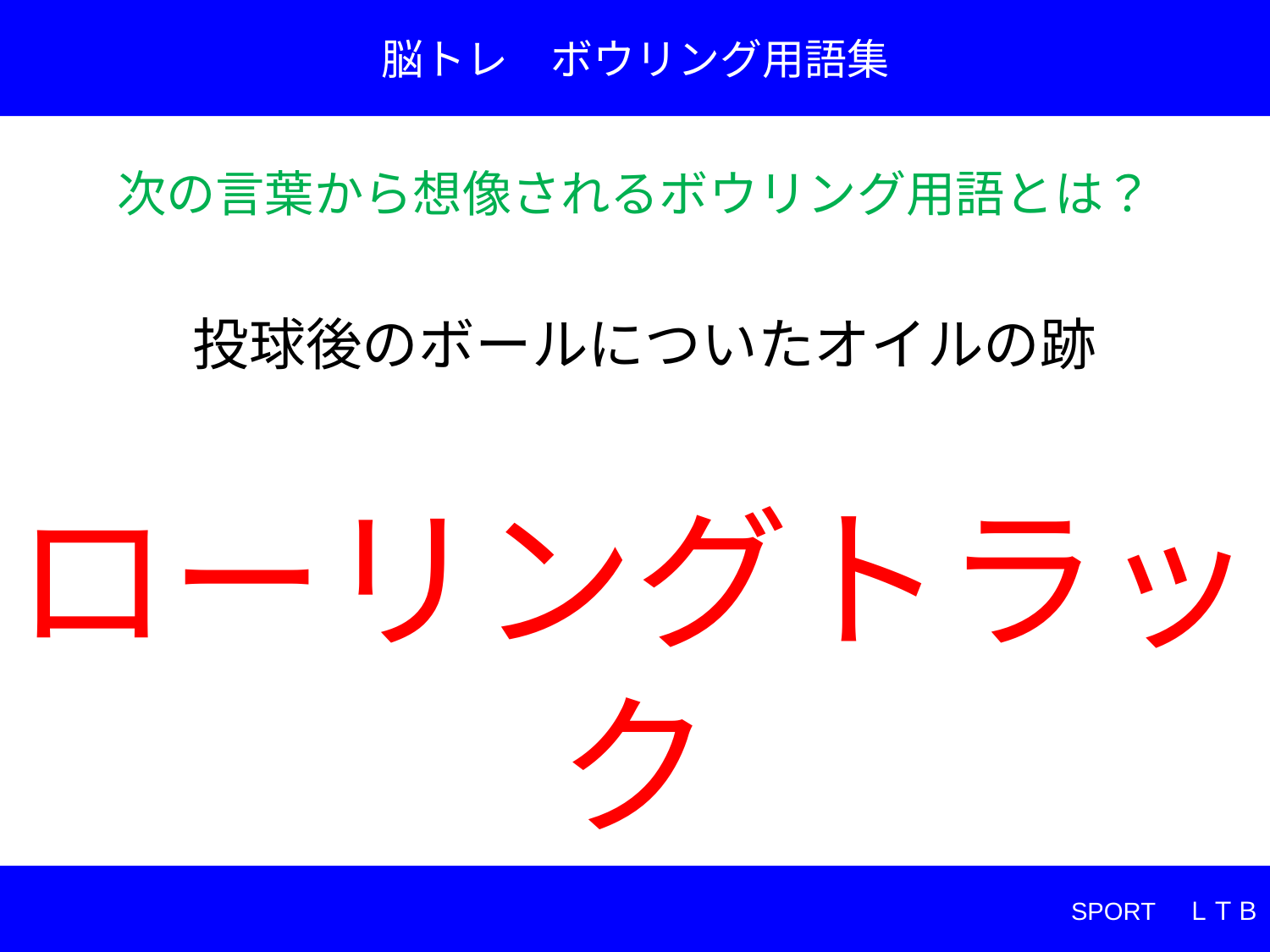

脳トレ　ボウリング用語集
次の言葉から想像されるボウリング用語とは？
投球後のボールについたオイルの跡
# ローリングトラック
SPORT　ＬＴＢ